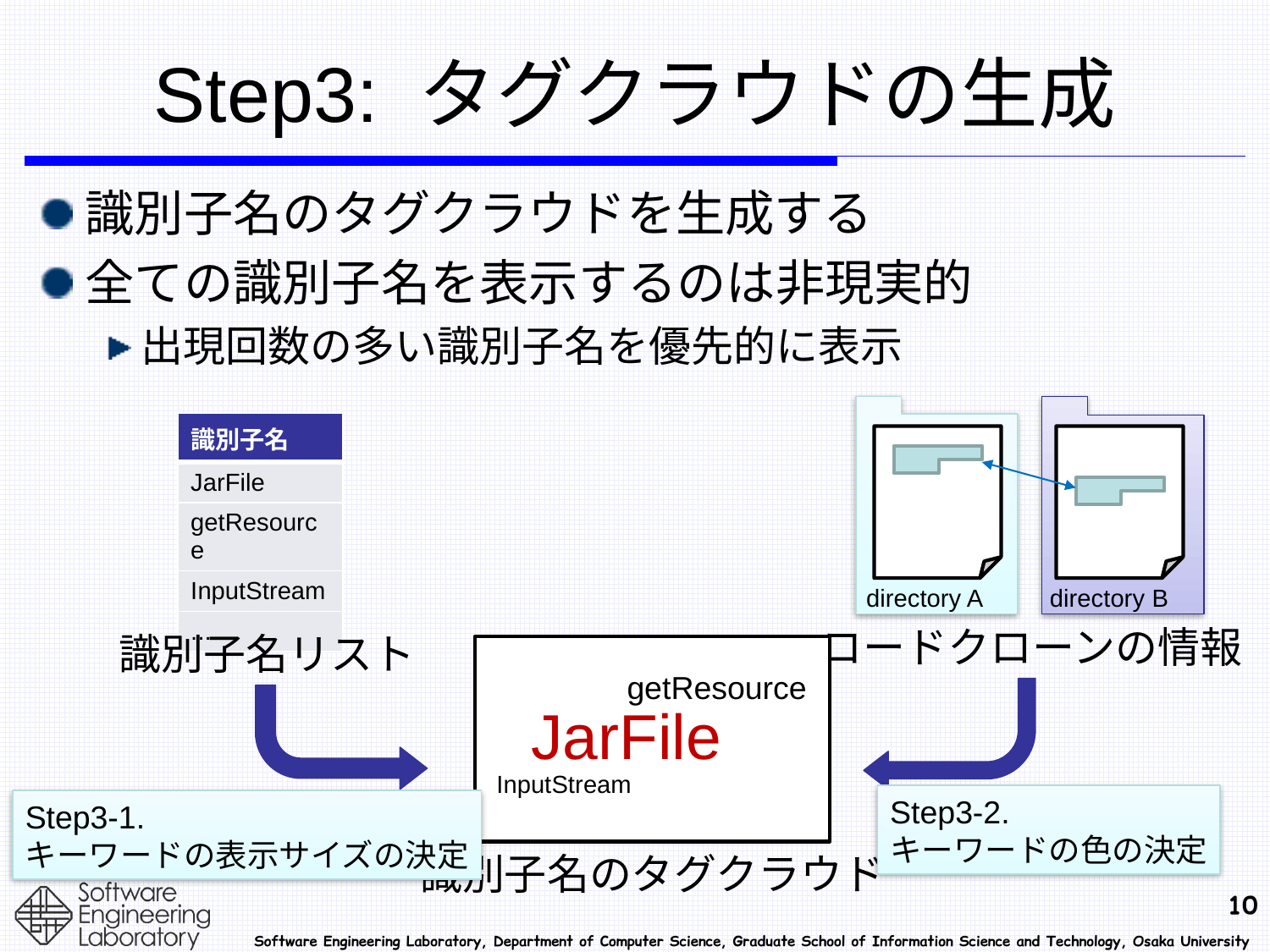

# Step3: タグクラウドの生成
識別子名のタグクラウドを生成する
全ての識別子名を表示するのは非現実的
出現回数の多い識別子名を優先的に表示

| 識別子名 |
| --- |
| JarFile |
| getResource |
| InputStream |
| ... |

directory A
directory B
コードクローンの情報
識別子名リスト

getResource

JarFile
InputStream
Step3-2.
キーワードの色の決定
Step3-1.
キーワードの表示サイズの決定
識別子名のタグクラウド